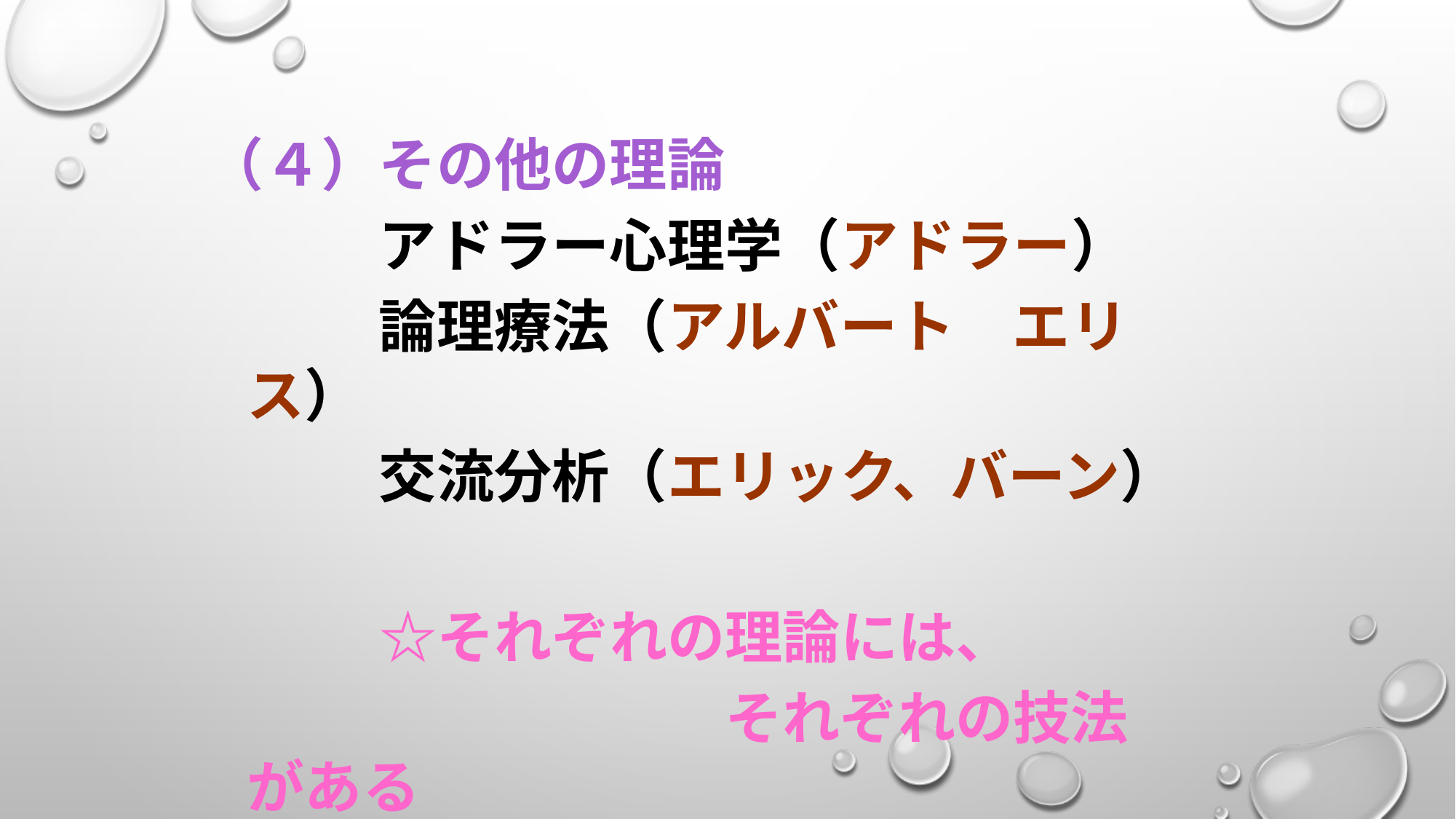

（４）その他の理論
　　　アドラー心理学（アドラー）
　　　論理療法（アルバート　エリス）
　　　交流分析（エリック、バーン）

　　　☆それぞれの理論には、
　　　　　　　　　それぞれの技法がある